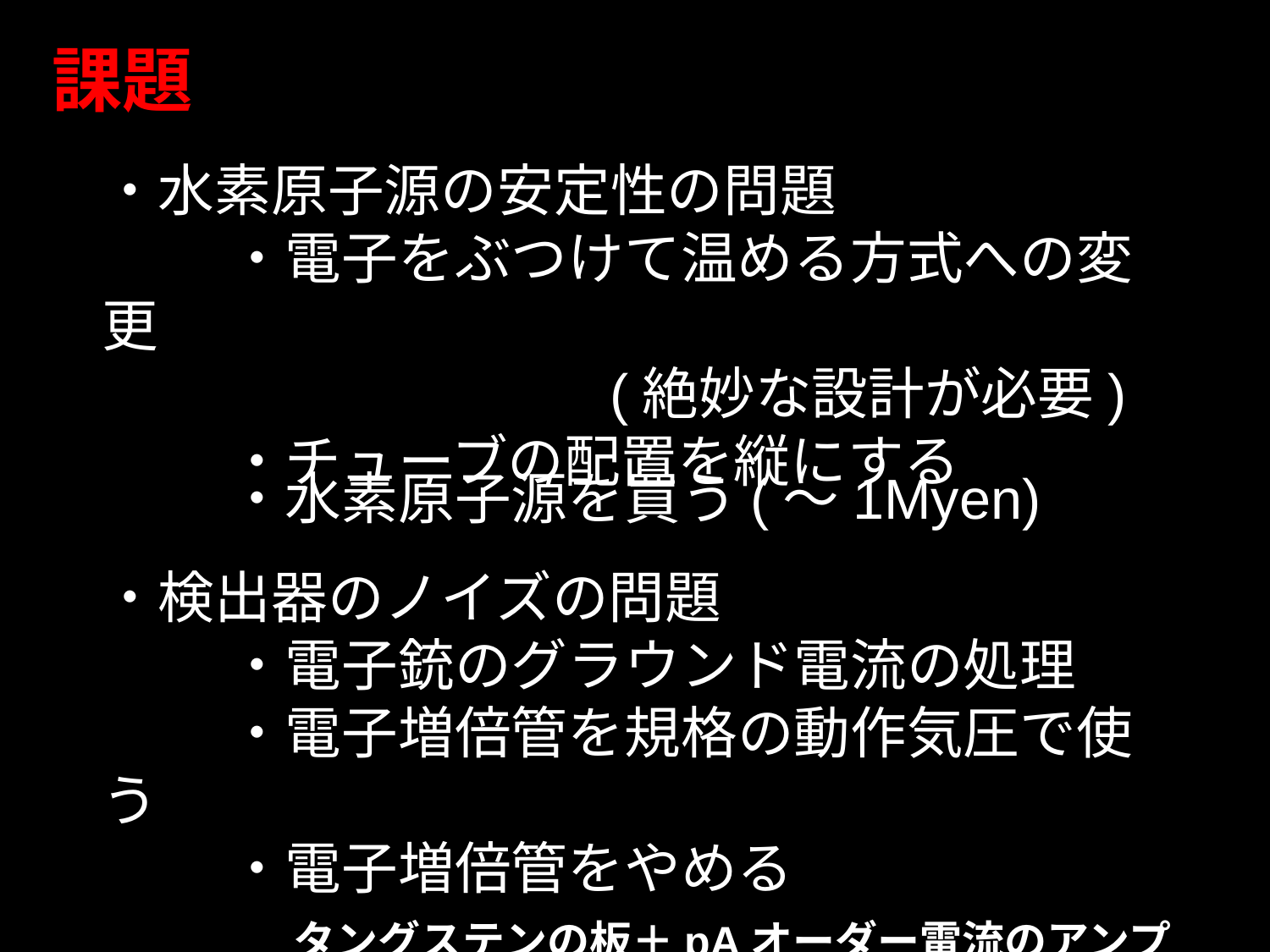

課題
・水素原子源の安定性の問題
	・電子をぶつけて温める方式への変更
				(絶妙な設計が必要)
	・チューブの配置を縦にする
	・水素原子源を買う(～1Myen)
・検出器のノイズの問題
	・電子銃のグラウンド電流の処理
	・電子増倍管を規格の動作気圧で使う
	・電子増倍管をやめる
	    タングステンの板＋pAオーダー電流のアンプ